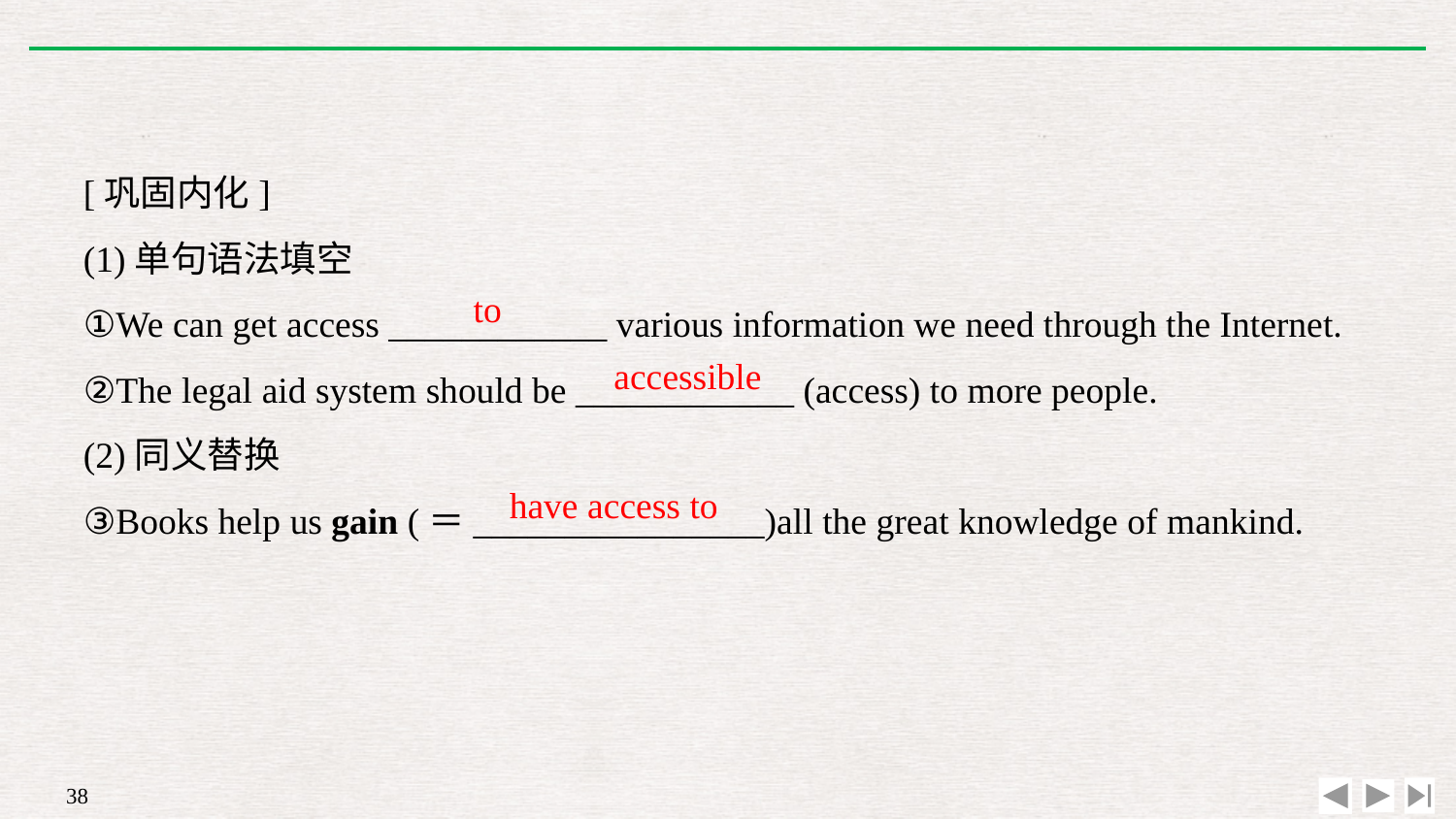

[巩固内化]
(1)单句语法填空
①We can get access ____________ various information we need through the Internet.
②The legal aid system should be ____________ (access) to more people.
(2)同义替换
③Books help us gain (＝________________)all the great knowledge of mankind.
to
accessible
have access to